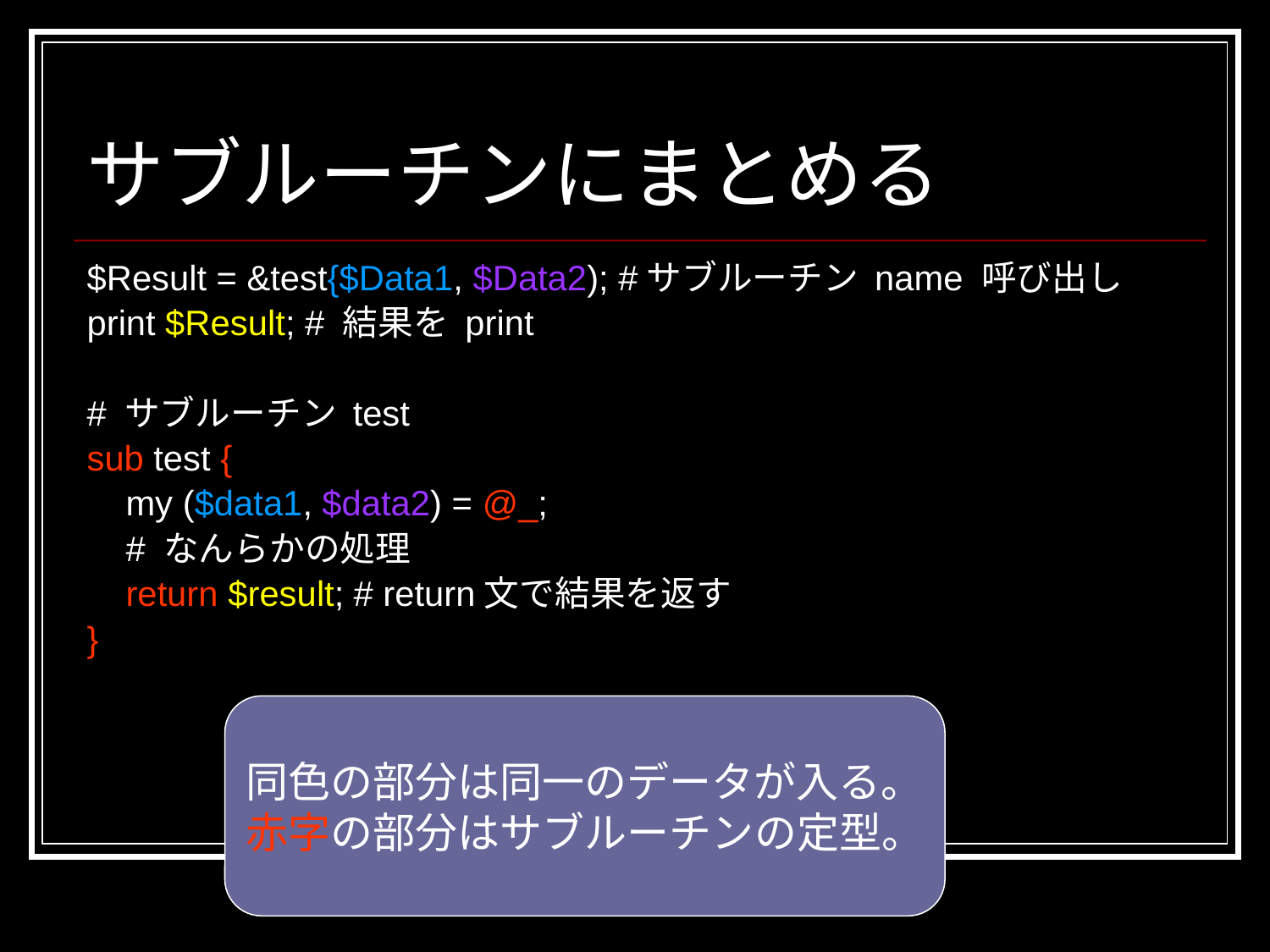

# サブルーチンにまとめる
$Result = &test{$Data1, $Data2); #サブルーチン name 呼び出し
print $Result; # 結果を print

# サブルーチン test
sub test {
    my ($data1, $data2) = @_;
    # なんらかの処理
    return $result; # return文で結果を返す
}
同色の部分は同一のデータが入る。
赤字の部分はサブルーチンの定型。